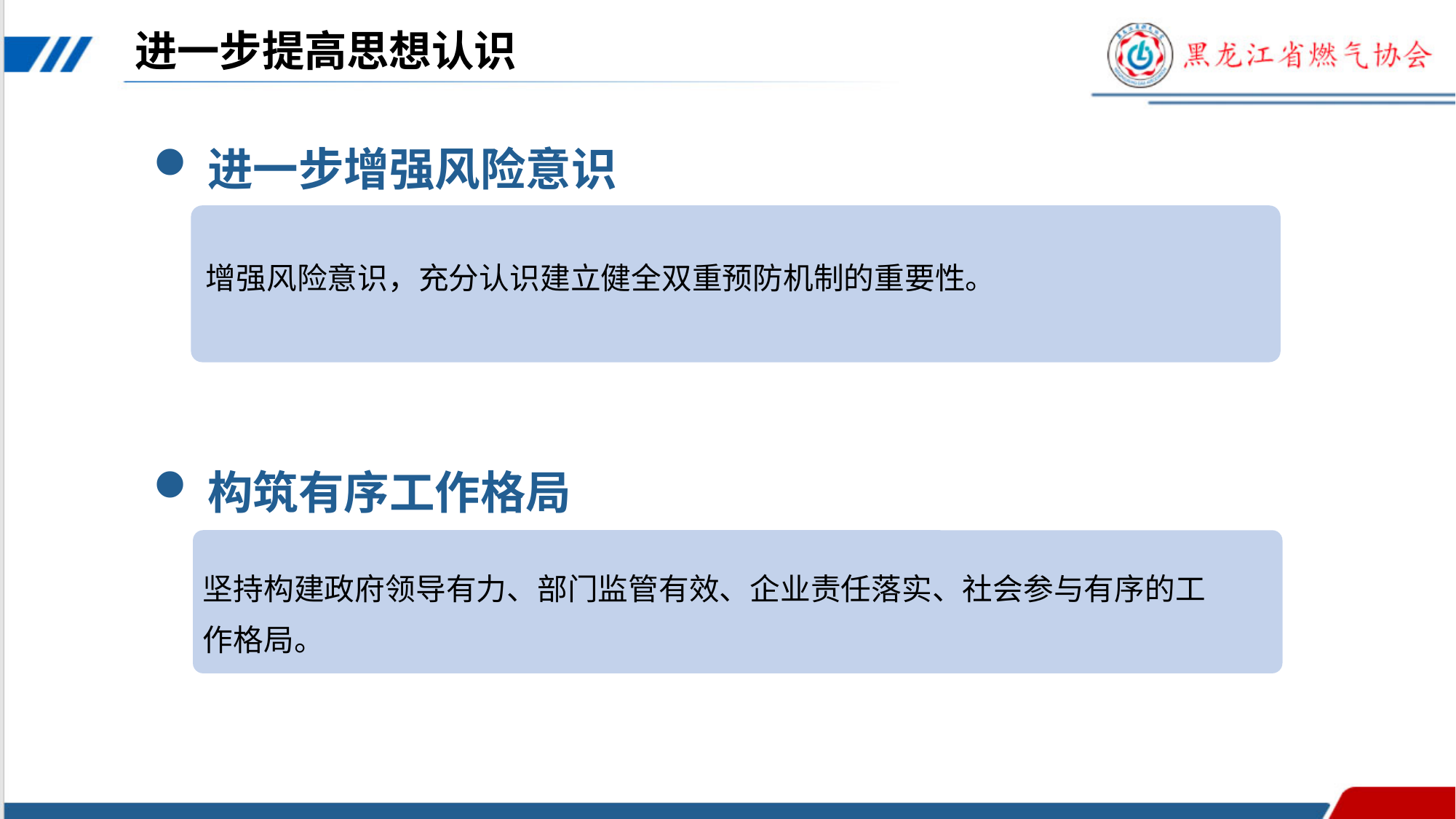

进一步提高思想认识
进一步增强风险意识

增强风险意识，充分认识建立健全双重预防机制的重要性。
构筑有序工作格局

坚持构建政府领导有力、部门监管有效、企业责任落实、社会参与有序的工作格局。